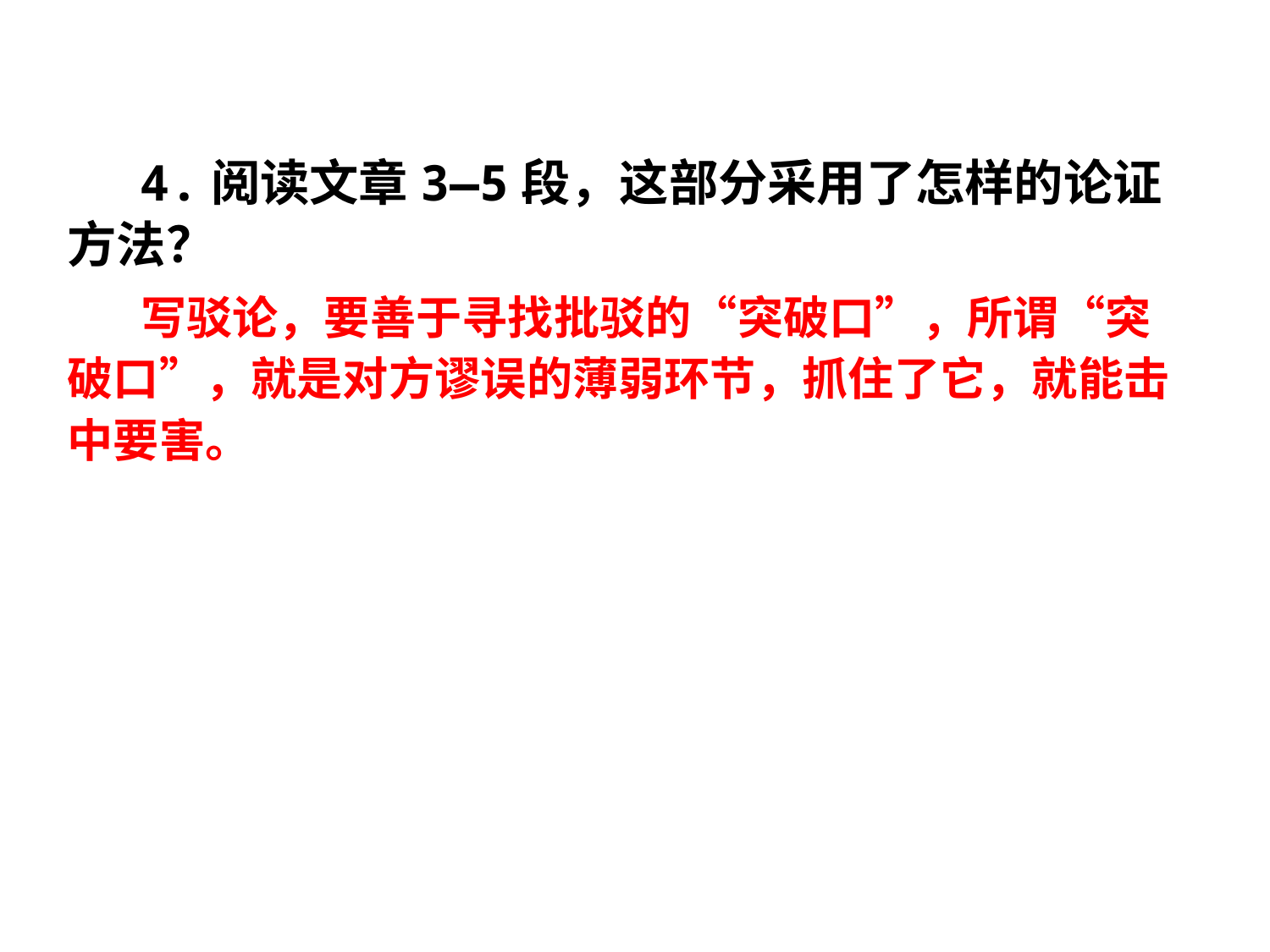

4.阅读文章3—5段，这部分采用了怎样的论证方法？
      写驳论，要善于寻找批驳的“突破口”，所谓“突破口”，就是对方谬误的薄弱环节，抓住了它，就能击中要害。